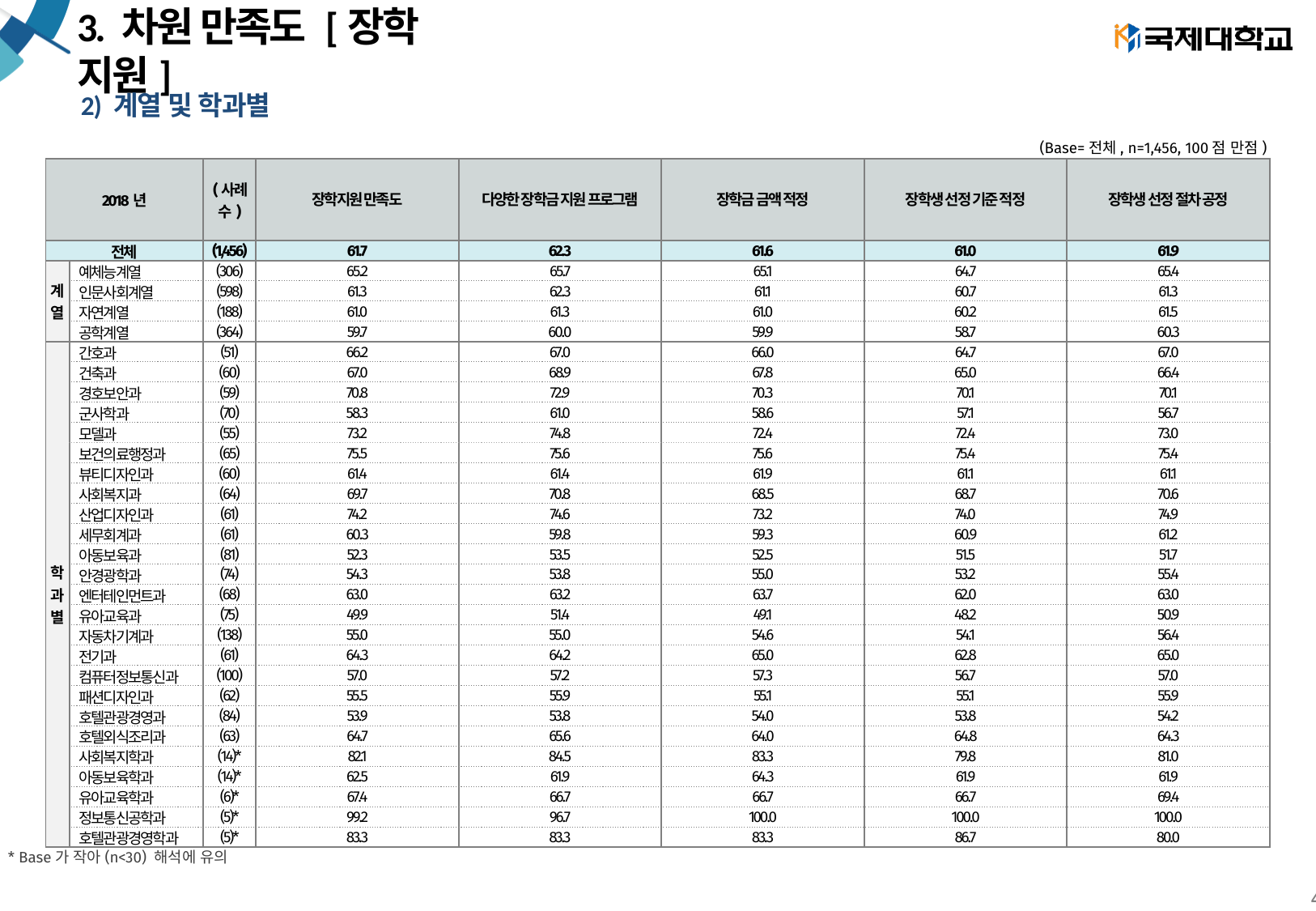

# 3. 차원 만족도 [장학 지원]
2) 계열 및 학과별
(Base=전체, n=1,456, 100점 만점)
| 2018년 |  | (사례수) | 장학지원 만족도 | 다양한 장학금 지원 프로그램 | 장학금 금액 적정 | 장학생 선정 기준 적정 | 장학생 선정 절차 공정 |
| --- | --- | --- | --- | --- | --- | --- | --- |
| 전체 |  | (1,456) | 61.7 | 62.3 | 61.6 | 61.0 | 61.9 |
| 계 열 | 예체능계열 | (306) | 65.2 | 65.7 | 65.1 | 64.7 | 65.4 |
|  | 인문사회계열 | (598) | 61.3 | 62.3 | 61.1 | 60.7 | 61.3 |
|  | 자연계열 | (188) | 61.0 | 61.3 | 61.0 | 60.2 | 61.5 |
|  | 공학계열 | (364) | 59.7 | 60.0 | 59.9 | 58.7 | 60.3 |
| 학 과 별 | 간호과 | (51) | 66.2 | 67.0 | 66.0 | 64.7 | 67.0 |
|  | 건축과 | (60) | 67.0 | 68.9 | 67.8 | 65.0 | 66.4 |
|  | 경호보안과 | (59) | 70.8 | 72.9 | 70.3 | 70.1 | 70.1 |
|  | 군사학과 | (70) | 58.3 | 61.0 | 58.6 | 57.1 | 56.7 |
|  | 모델과 | (55) | 73.2 | 74.8 | 72.4 | 72.4 | 73.0 |
|  | 보건의료행정과 | (65) | 75.5 | 75.6 | 75.6 | 75.4 | 75.4 |
|  | 뷰티디자인과 | (60) | 61.4 | 61.4 | 61.9 | 61.1 | 61.1 |
|  | 사회복지과 | (64) | 69.7 | 70.8 | 68.5 | 68.7 | 70.6 |
|  | 산업디자인과 | (61) | 74.2 | 74.6 | 73.2 | 74.0 | 74.9 |
|  | 세무회계과 | (61) | 60.3 | 59.8 | 59.3 | 60.9 | 61.2 |
|  | 아동보육과 | (81) | 52.3 | 53.5 | 52.5 | 51.5 | 51.7 |
|  | 안경광학과 | (74) | 54.3 | 53.8 | 55.0 | 53.2 | 55.4 |
|  | 엔터테인먼트과 | (68) | 63.0 | 63.2 | 63.7 | 62.0 | 63.0 |
|  | 유아교육과 | (75) | 49.9 | 51.4 | 49.1 | 48.2 | 50.9 |
|  | 자동차기계과 | (138) | 55.0 | 55.0 | 54.6 | 54.1 | 56.4 |
|  | 전기과 | (61) | 64.3 | 64.2 | 65.0 | 62.8 | 65.0 |
|  | 컴퓨터정보통신과 | (100) | 57.0 | 57.2 | 57.3 | 56.7 | 57.0 |
|  | 패션디자인과 | (62) | 55.5 | 55.9 | 55.1 | 55.1 | 55.9 |
|  | 호텔관광경영과 | (84) | 53.9 | 53.8 | 54.0 | 53.8 | 54.2 |
|  | 호텔외식조리과 | (63) | 64.7 | 65.6 | 64.0 | 64.8 | 64.3 |
|  | 사회복지학과 | (14)\* | 82.1 | 84.5 | 83.3 | 79.8 | 81.0 |
|  | 아동보육학과 | (14)\* | 62.5 | 61.9 | 64.3 | 61.9 | 61.9 |
|  | 유아교육학과 | (6)\* | 67.4 | 66.7 | 66.7 | 66.7 | 69.4 |
|  | 정보통신공학과 | (5)\* | 99.2 | 96.7 | 100.0 | 100.0 | 100.0 |
|  | 호텔관광경영학과 | (5)\* | 83.3 | 83.3 | 83.3 | 86.7 | 80.0 |
* Base가 작아(n<30) 해석에 유의